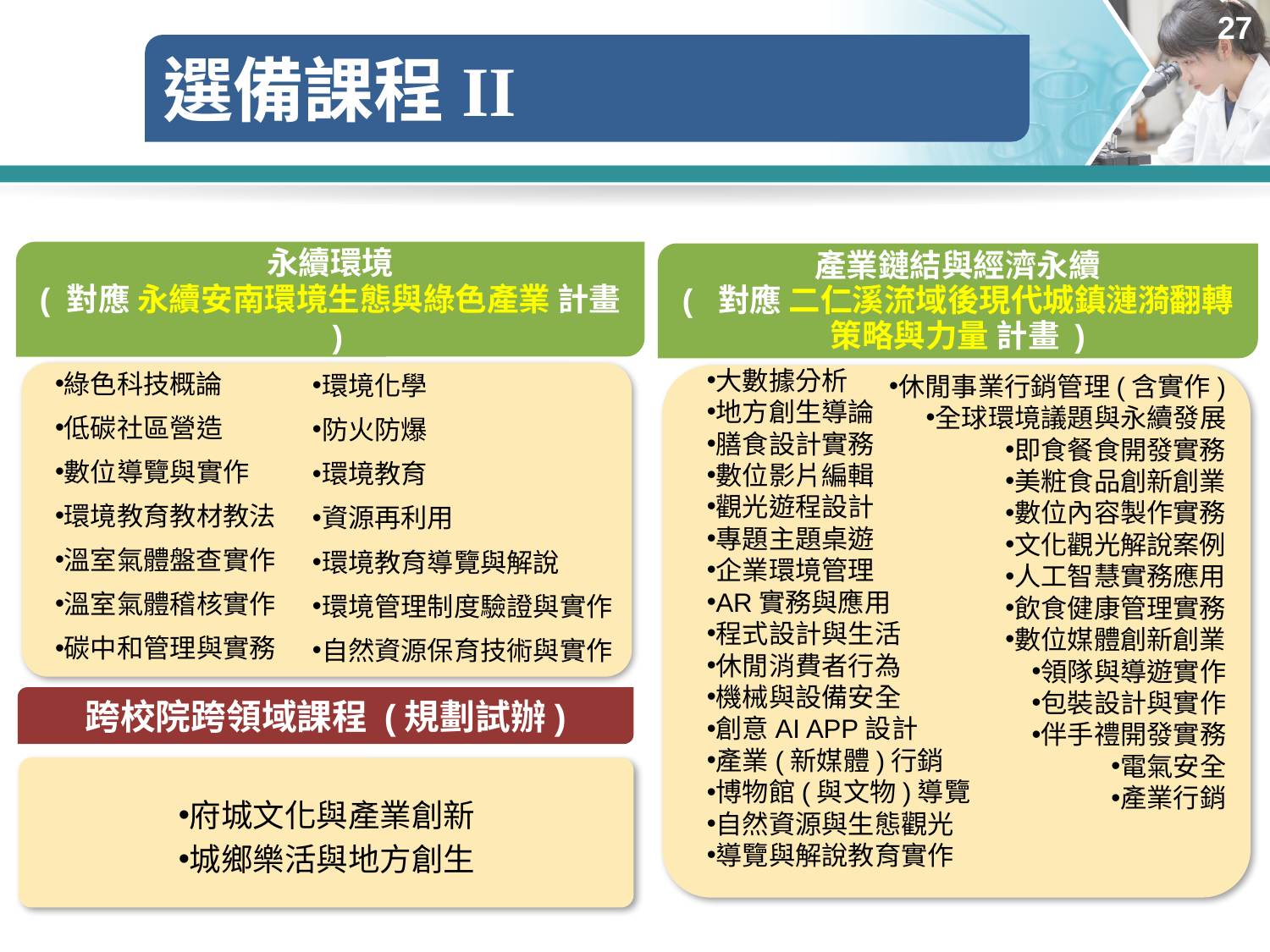

27
2. USR Hub 規劃
選備課程II
永續環境
( 對應 永續安南環境生態與綠色產業 計畫 )
產業鏈結與經濟永續
(  對應 二仁溪流域後現代城鎮漣漪翻轉策略與力量 計畫 )
綠色科技概論
低碳社區營造
數位導覽與實作
環境教育教材教法
溫室氣體盤查實作
溫室氣體稽核實作
碳中和管理與實務
環境化學
防火防爆
環境教育
資源再利用
環境教育導覽與解說
環境管理制度驗證與實作
自然資源保育技術與實作

大數據分析
地方創生導論
膳食設計實務
數位影片編輯
觀光遊程設計
專題主題桌遊
企業環境管理
AR實務與應用
程式設計與生活
休閒消費者行為
機械與設備安全
創意AI APP設計
產業(新媒體)行銷
博物館(與文物)導覽
自然資源與生態觀光
導覽與解說教育實作

休閒事業行銷管理(含實作)
全球環境議題與永續發展
即食餐食開發實務
美粧食品創新創業
數位內容製作實務
文化觀光解說案例
人工智慧實務應用
飲食健康管理實務
數位媒體創新創業
領隊與導遊實作
包裝設計與實作
伴手禮開發實務
電氣安全
產業行銷

跨校院跨領域課程 (規劃試辦)

府城文化與產業創新
城鄉樂活與地方創生